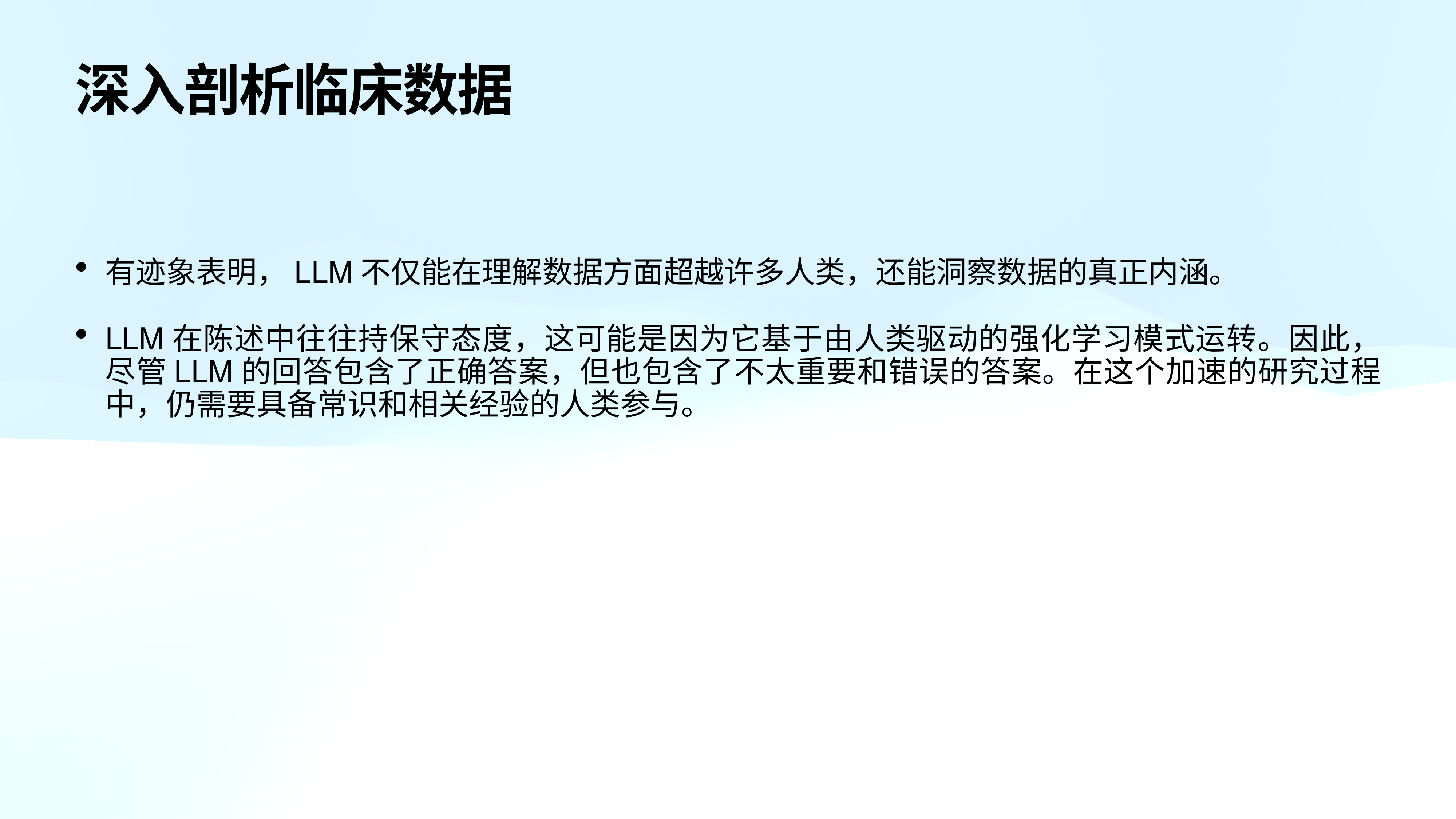

# 深入剖析临床数据

有迹象表明，LLM不仅能在理解数据方面超越许多人类，还能洞察数据的真正内涵。
LLM在陈述中往往持保守态度，这可能是因为它基于由人类驱动的强化学习模式运转。因此，尽管LLM的回答包含了正确答案，但也包含了不太重要和错误的答案。在这个加速的研究过程中，仍需要具备常识和相关经验的人类参与。